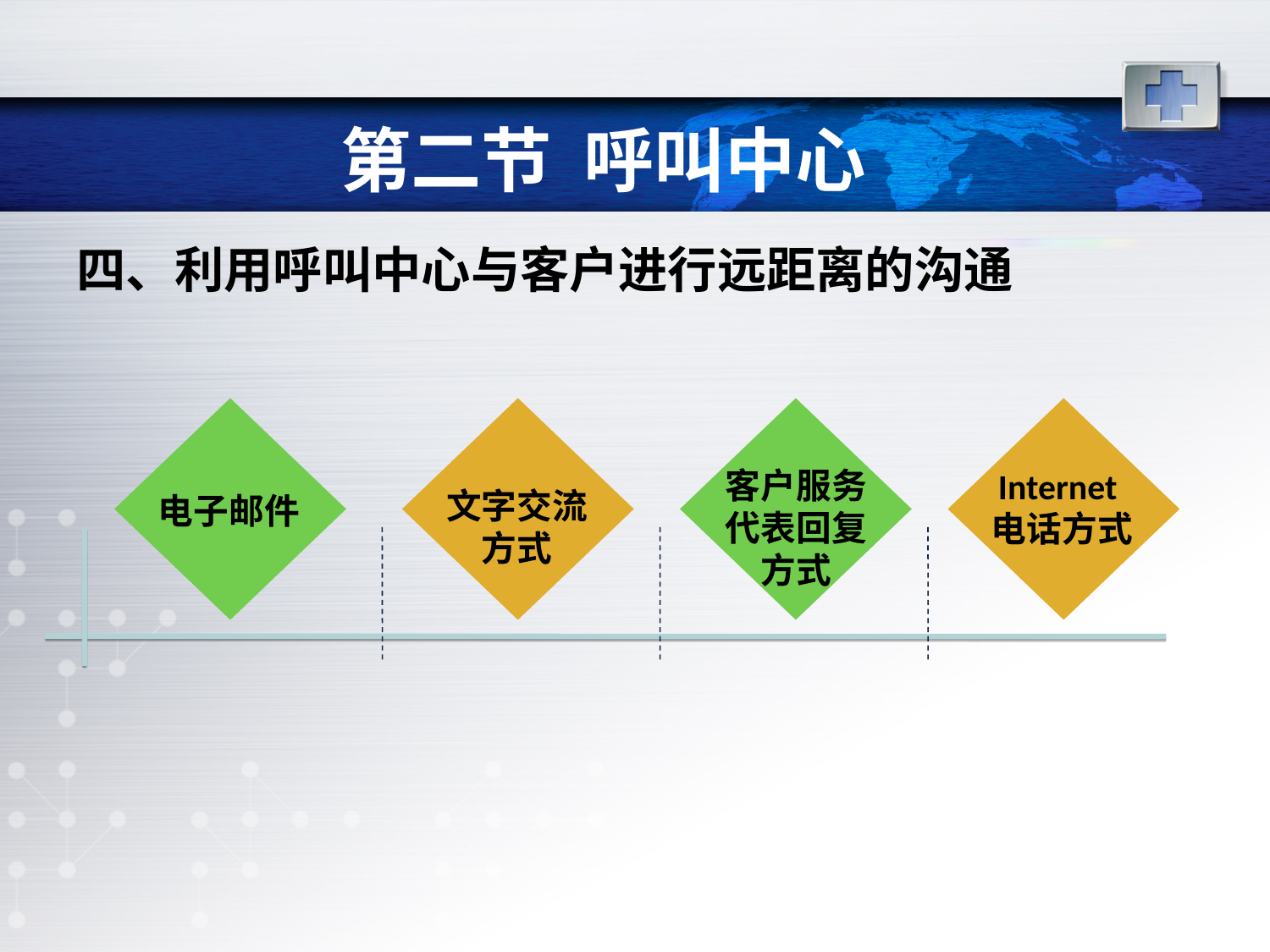

# 第二节  呼叫中心
四、利用呼叫中心与客户进行远距离的沟通

客户服务代表回复方式
Internet电话方式
文字交流方式
电子邮件